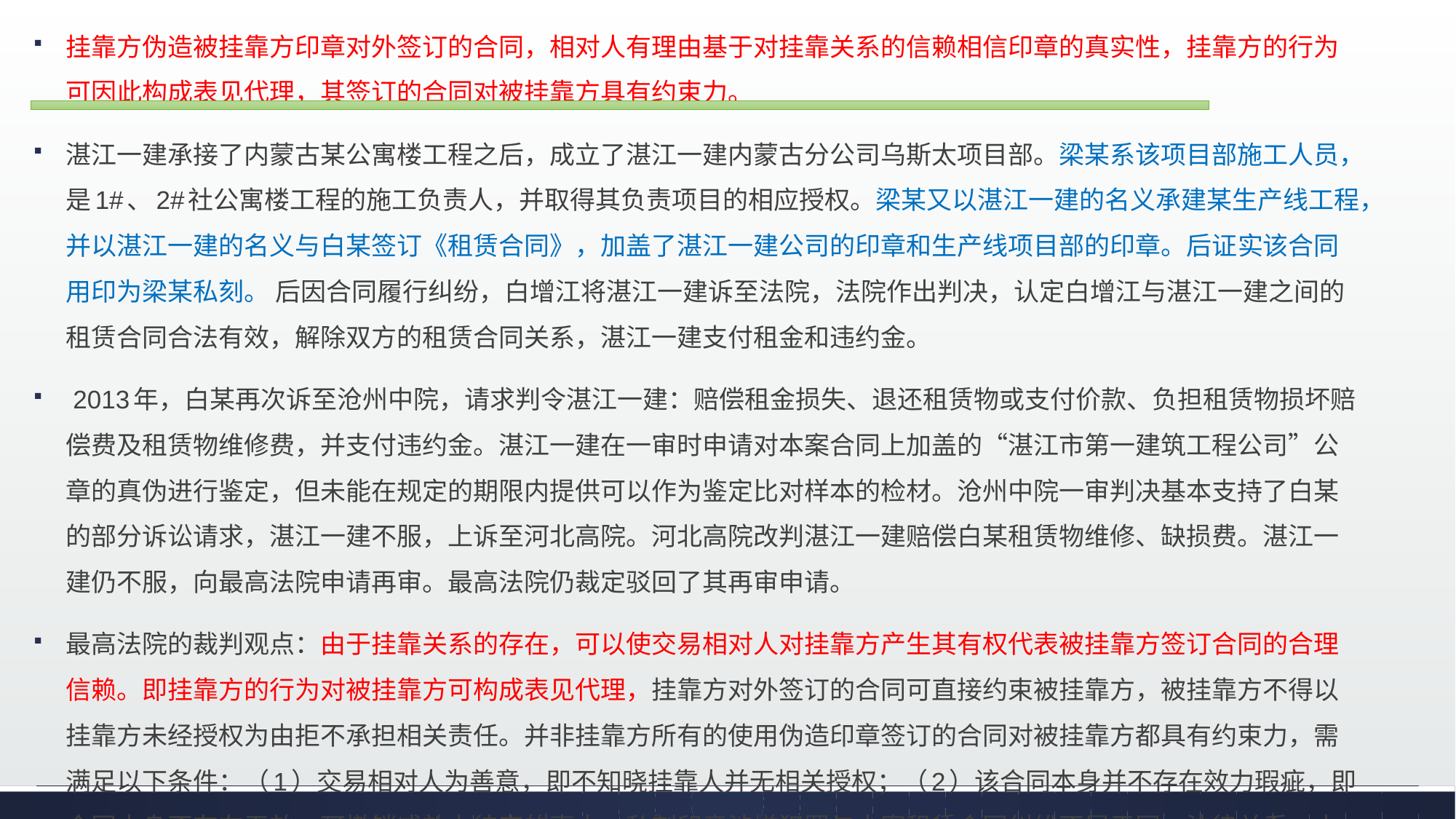

挂靠方伪造被挂靠方印章对外签订的合同，相对人有理由基于对挂靠关系的信赖相信印章的真实性，挂靠方的行为可因此构成表见代理，其签订的合同对被挂靠方具有约束力。
湛江一建承接了内蒙古某公寓楼工程之后，成立了湛江一建内蒙古分公司乌斯太项目部。梁某系该项目部施工人员，是1#、2#社公寓楼工程的施工负责人，并取得其负责项目的相应授权。梁某又以湛江一建的名义承建某生产线工程，并以湛江一建的名义与白某签订《租赁合同》，加盖了湛江一建公司的印章和生产线项目部的印章。后证实该合同用印为梁某私刻。 后因合同履行纠纷，白增江将湛江一建诉至法院，法院作出判决，认定白增江与湛江一建之间的租赁合同合法有效，解除双方的租赁合同关系，湛江一建支付租金和违约金。
 2013年，白某再次诉至沧州中院，请求判令湛江一建：赔偿租金损失、退还租赁物或支付价款、负担租赁物损坏赔偿费及租赁物维修费，并支付违约金。湛江一建在一审时申请对本案合同上加盖的“湛江市第一建筑工程公司”公章的真伪进行鉴定，但未能在规定的期限内提供可以作为鉴定比对样本的检材。沧州中院一审判决基本支持了白某的部分诉讼请求，湛江一建不服，上诉至河北高院。河北高院改判湛江一建赔偿白某租赁物维修、缺损费。湛江一建仍不服，向最高法院申请再审。最高法院仍裁定驳回了其再审申请。
最高法院的裁判观点：由于挂靠关系的存在，可以使交易相对人对挂靠方产生其有权代表被挂靠方签订合同的合理信赖。即挂靠方的行为对被挂靠方可构成表见代理，挂靠方对外签订的合同可直接约束被挂靠方，被挂靠方不得以挂靠方未经授权为由拒不承担相关责任。并非挂靠方所有的使用伪造印章签订的合同对被挂靠方都具有约束力，需满足以下条件：（1）交易相对人为善意，即不知晓挂靠人并无相关授权；（2）该合同本身并不存在效力瑕疵，即合同本身不存在无效、可撤销或效力待定的事由。私刻印章涉嫌犯罪与本案租赁合同纠纷不属于同一法律关系，本案审理也不以刑事案件的结果为依据，因而本案无需中止审理或驳回起诉。